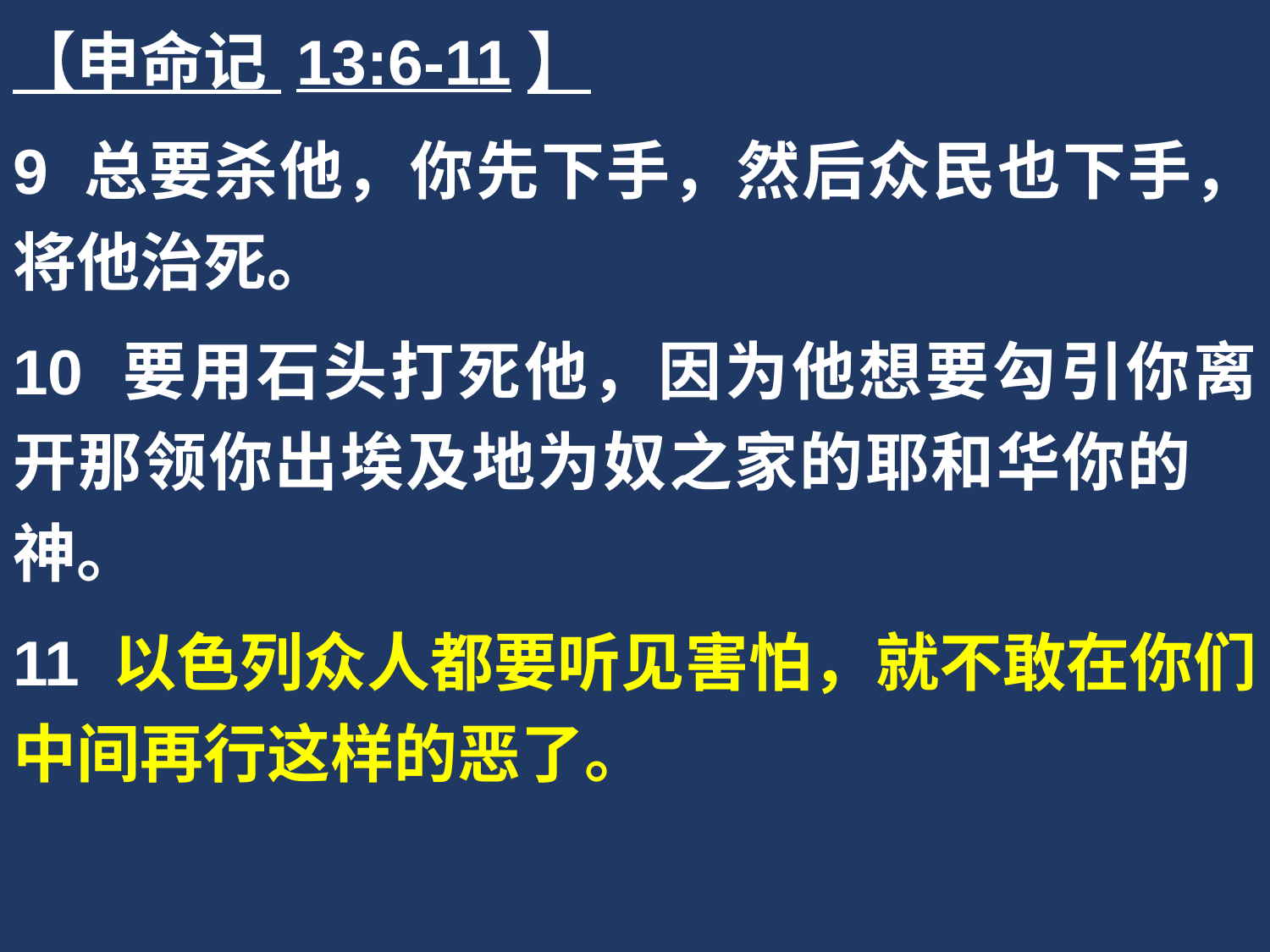

【申命记 13:6-11】
9 总要杀他，你先下手，然后众民也下手，将他治死。
10 要用石头打死他，因为他想要勾引你离开那领你出埃及地为奴之家的耶和华你的　神。
11 以色列众人都要听见害怕，就不敢在你们中间再行这样的恶了。